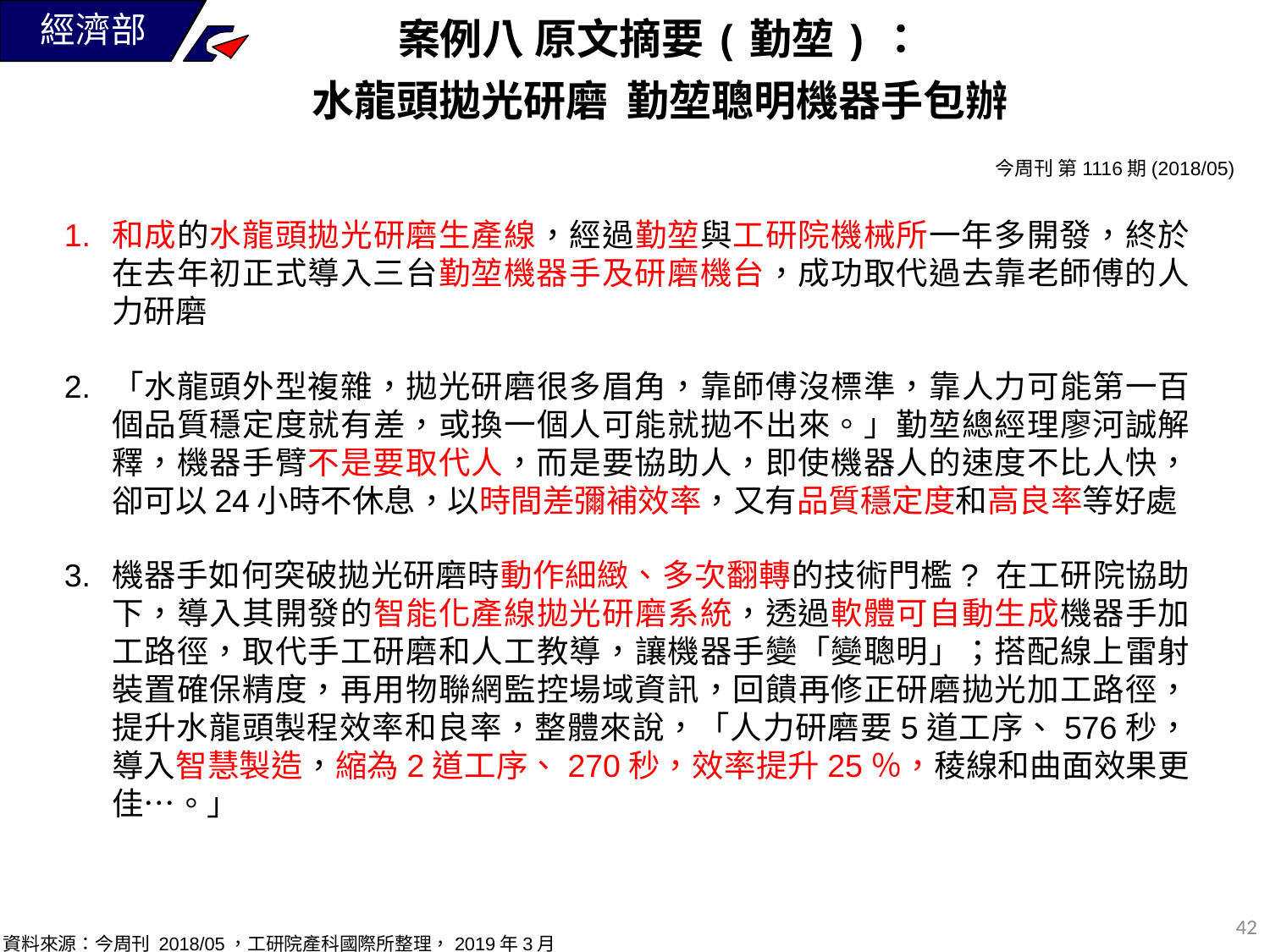

案例八 原文摘要(勤堃)：
水龍頭拋光研磨  勤堃聰明機器手包辦
今周刊 第1116期(2018/05)
和成的水龍頭拋光研磨生產線，經過勤堃與工研院機械所一年多開發，終於在去年初正式導入三台勤堃機器手及研磨機台，成功取代過去靠老師傅的人力研磨
「水龍頭外型複雜，拋光研磨很多眉角，靠師傅沒標準，靠人力可能第一百個品質穩定度就有差，或換一個人可能就拋不出來。」勤堃總經理廖河誠解釋，機器手臂不是要取代人，而是要協助人，即使機器人的速度不比人快，卻可以24小時不休息，以時間差彌補效率，又有品質穩定度和高良率等好處
機器手如何突破拋光研磨時動作細緻、多次翻轉的技術門檻? 在工研院協助下，導入其開發的智能化產線拋光研磨系統，透過軟體可自動生成機器手加工路徑，取代手工研磨和人工教導，讓機器手變「變聰明」；搭配線上雷射裝置確保精度，再用物聯網監控場域資訊，回饋再修正研磨拋光加工路徑，提升水龍頭製程效率和良率，整體來說，「人力研磨要5道工序、576秒，導入智慧製造，縮為2道工序、270秒，效率提升25％，稜線和曲面效果更佳…。」
42
資料來源：今周刊 2018/05，工研院產科國際所整理，2019年3月